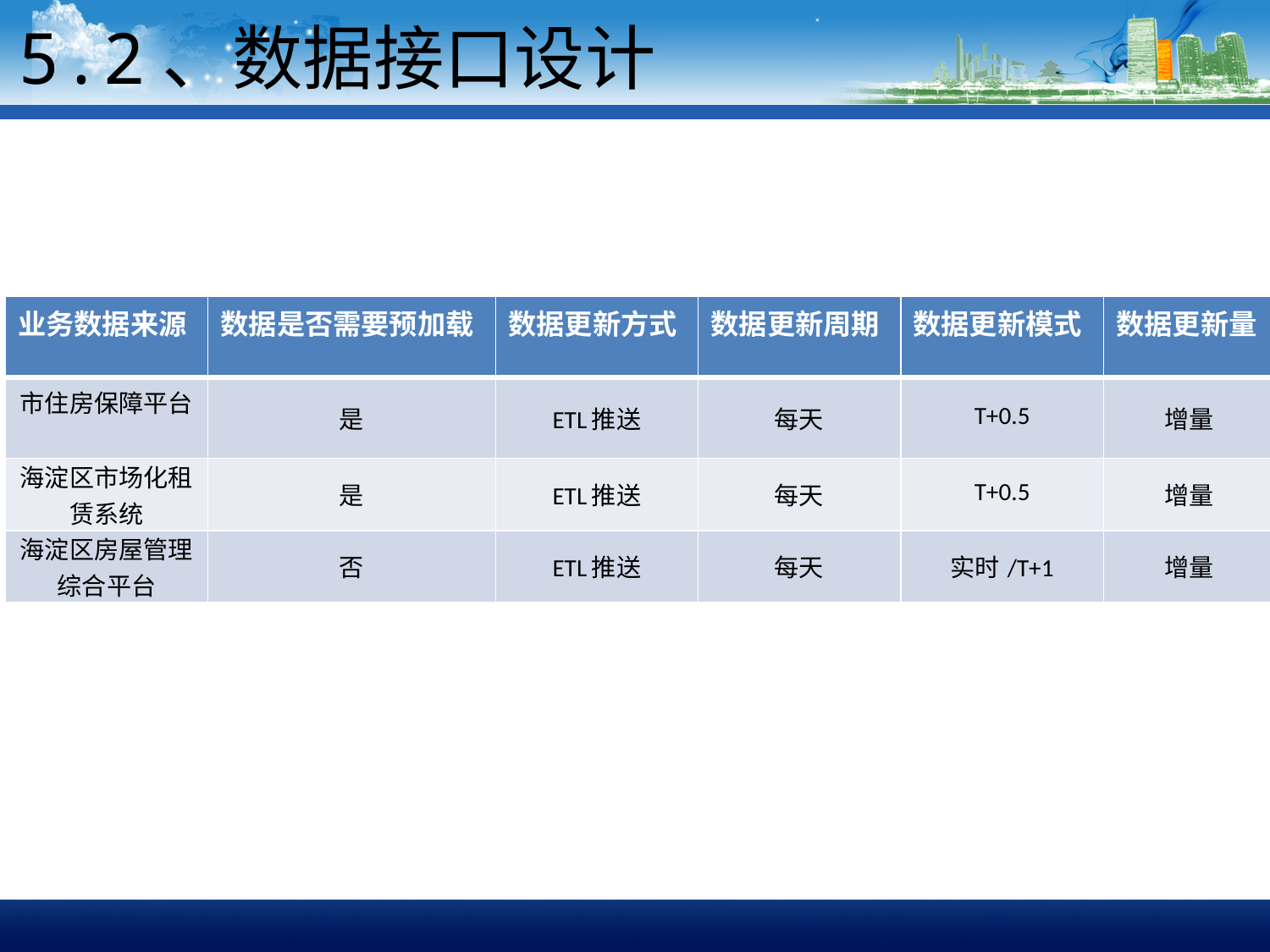

5.2、数据接口设计
| 业务数据来源 | 数据是否需要预加载 | 数据更新方式 | 数据更新周期 | 数据更新模式 | 数据更新量 |
| --- | --- | --- | --- | --- | --- |
| 市住房保障平台 | 是 | ETL推送 | 每天 | T+0.5 | 增量 |
| 海淀区市场化租赁系统 | 是 | ETL推送 | 每天 | T+0.5 | 增量 |
| 海淀区房屋管理综合平台 | 否 | ETL推送 | 每天 | 实时/T+1 | 增量 |